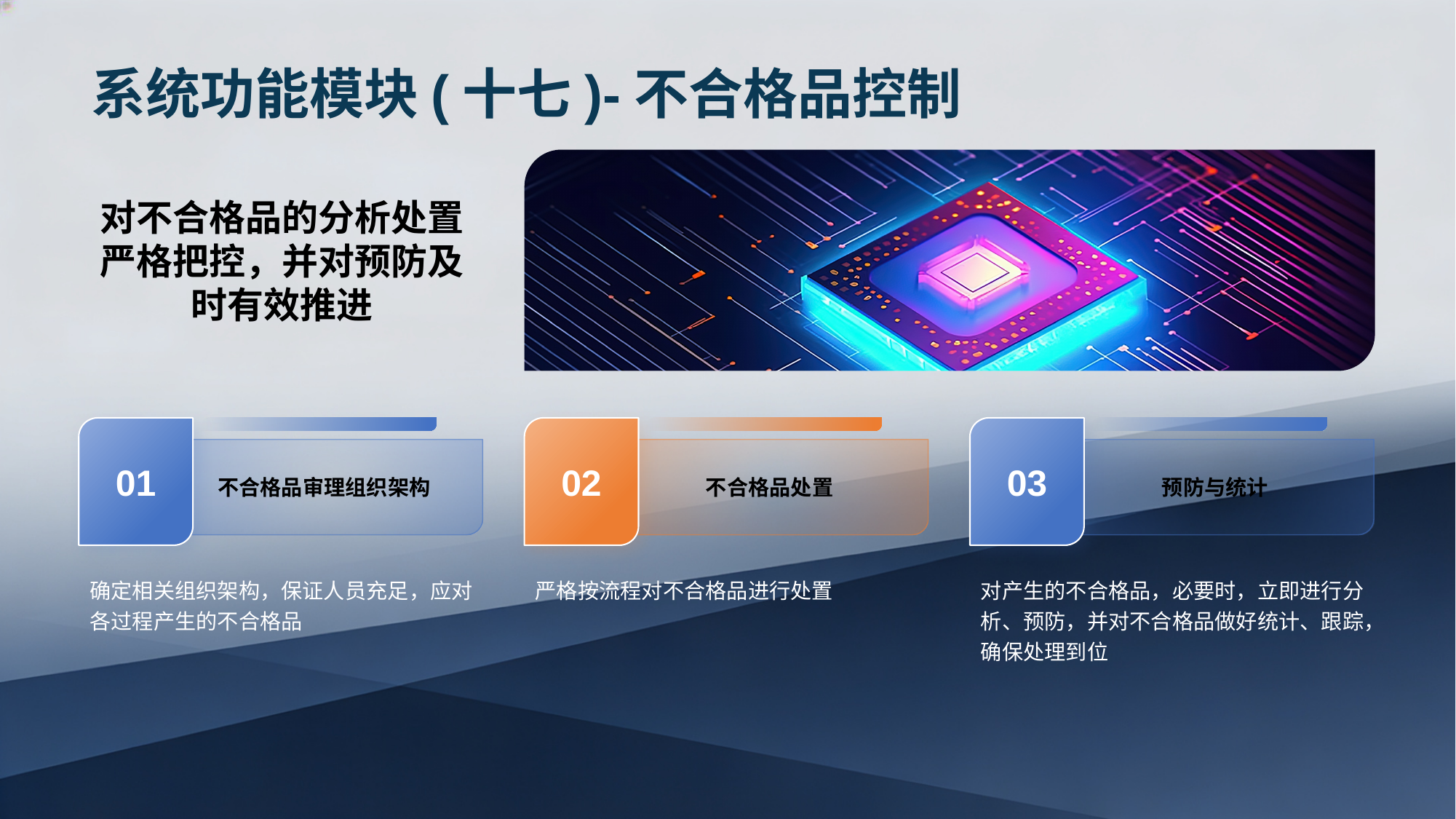

系统功能模块(十七)-不合格品控制

对不合格品的分析处置严格把控，并对预防及时有效推进

01

02

03

不合格品审理组织架构
不合格品处置
预防与统计
确定相关组织架构，保证人员充足，应对各过程产生的不合格品
严格按流程对不合格品进行处置
对产生的不合格品，必要时，立即进行分析、预防，并对不合格品做好统计、跟踪，确保处理到位